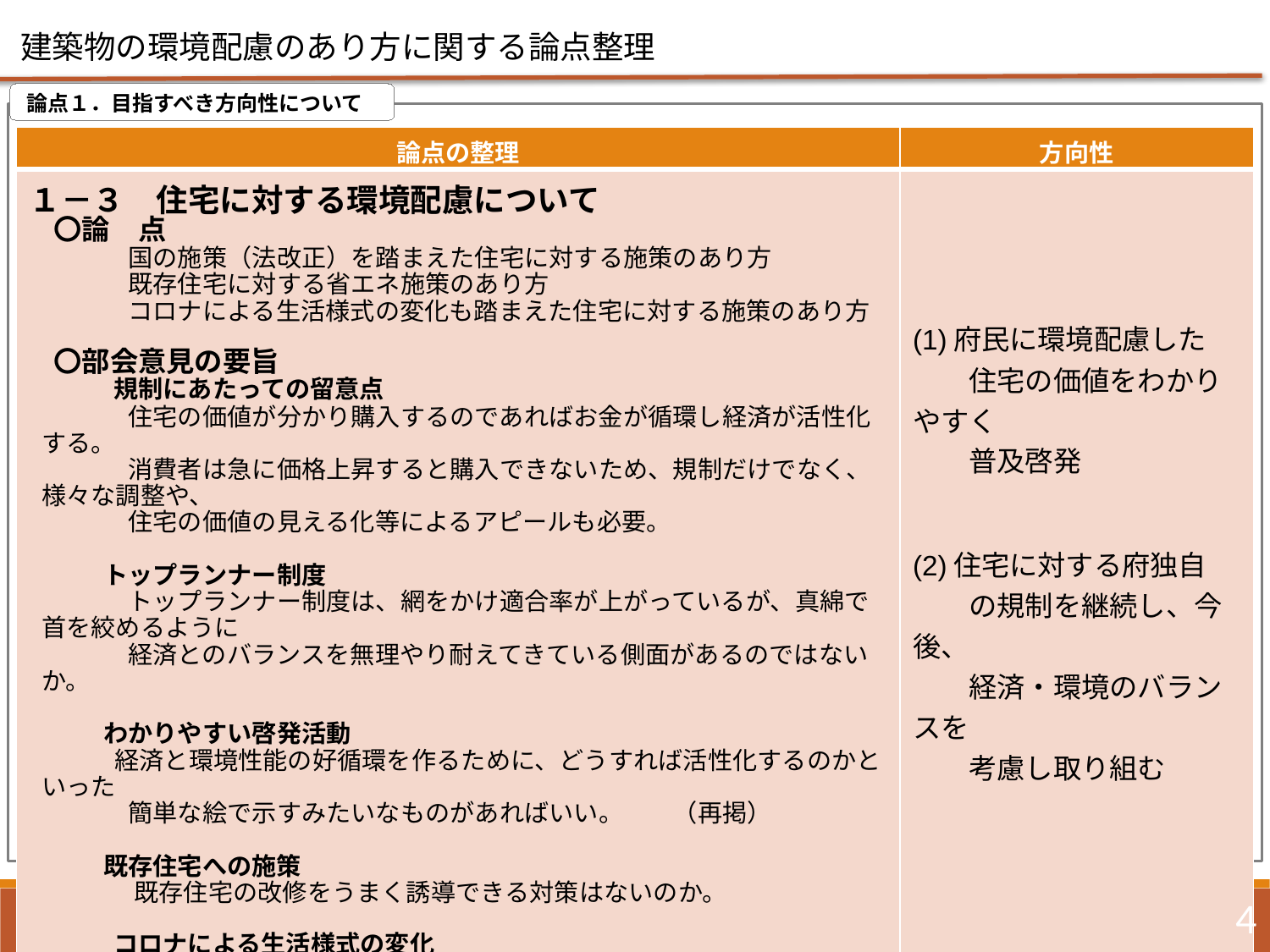

建築物の環境配慮のあり方に関する論点整理
 論点１．目指すべき方向性について

| 論点の整理 | 方向性 |
| --- | --- |
| １－３　住宅に対する環境配慮について　 　〇論　点 　　　　国の施策（法改正）を踏まえた住宅に対する施策のあり方 　　　　既存住宅に対する省エネ施策のあり方 　　　　コロナによる生活様式の変化も踏まえた住宅に対する施策のあり方 　 　〇部会意見の要旨 　　　規制にあたっての留意点　 　　　　住宅の価値が分かり購入するのであればお金が循環し経済が活性化する。　　 　　　　消費者は急に価格上昇すると購入できないため、規制だけでなく、様々な調整や、 　　　　住宅の価値の見える化等によるアピールも必要。 　　　 　　　トップランナー制度 　　　　トップランナー制度は、網をかけ適合率が上がっているが、真綿で首を絞めるように 　　　　経済とのバランスを無理やり耐えてきている側面があるのではないか。　　　 　　　 　　　わかりやすい啓発活動 　　　 経済と環境性能の好循環を作るために、どうすれば活性化するのかといった 　　　　簡単な絵で示すみたいなものがあればいい。　　（再掲） 　　　 　　　既存住宅への施策 　　　　 既存住宅の改修をうまく誘導できる対策はないのか。 　　　 　　　コロナによる生活様式の変化 　　　　自宅での居住時間が増え、熱環境に良い家にすべきというきっかけになればいい。 | (1)府民に環境配慮した 　　住宅の価値をわかりやすく　　 　　普及啓発 (2)住宅に対する府独自 　　の規制を継続し、今後、 　　経済・環境のバランスを 　　考慮し取り組む |
4
住宅まちづくり部